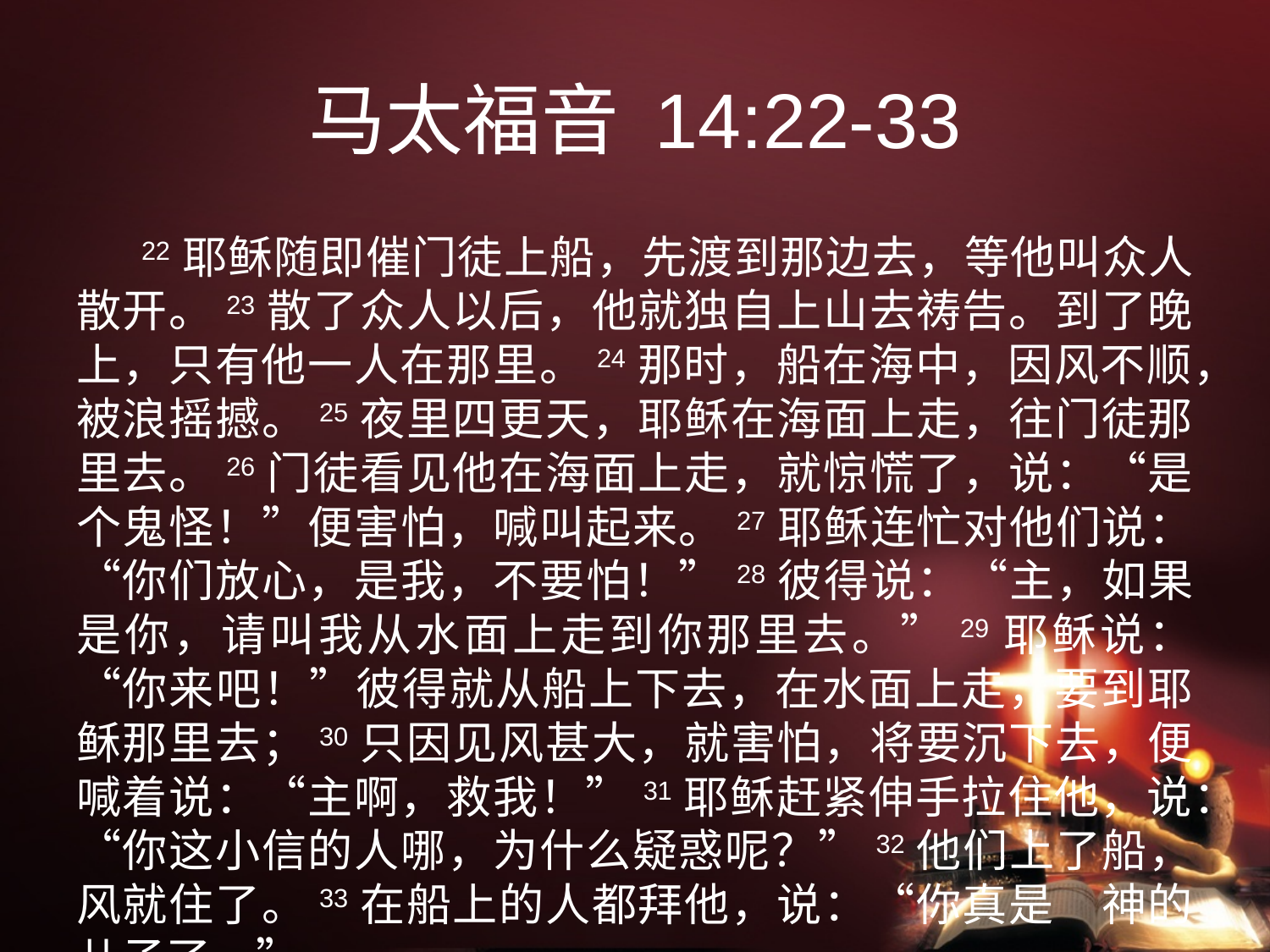

# 马太福音 14:22-33
        22耶稣随即催门徒上船，先渡到那边去，等他叫众人散开。23散了众人以后，他就独自上山去祷告。到了晚上，只有他一人在那里。24那时，船在海中，因风不顺，被浪摇撼。25夜里四更天，耶稣在海面上走，往门徒那里去。26门徒看见他在海面上走，就惊慌了，说：“是个鬼怪！”便害怕，喊叫起来。27耶稣连忙对他们说：“你们放心，是我，不要怕！”28彼得说：“主，如果是你，请叫我从水面上走到你那里去。”29耶稣说：“你来吧！”彼得就从船上下去，在水面上走，要到耶稣那里去；30只因见风甚大，就害怕，将要沉下去，便喊着说：“主啊，救我！”31耶稣赶紧伸手拉住他，说：“你这小信的人哪，为什么疑惑呢？”32他们上了船，风就住了。33在船上的人都拜他，说：“你真是　神的儿子了。”